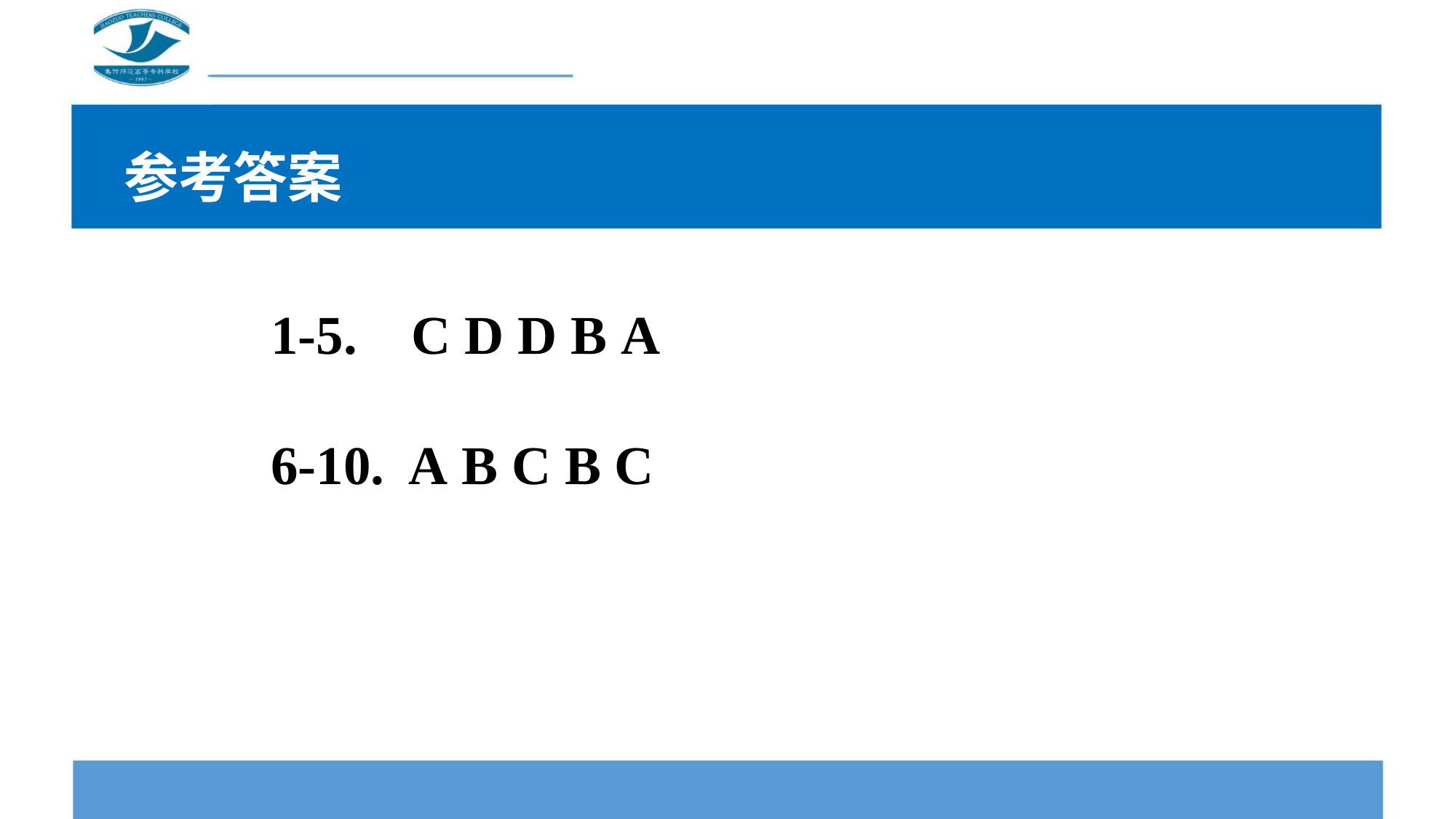

参考答案
1-5. C D D B A
6-10. A B C B C